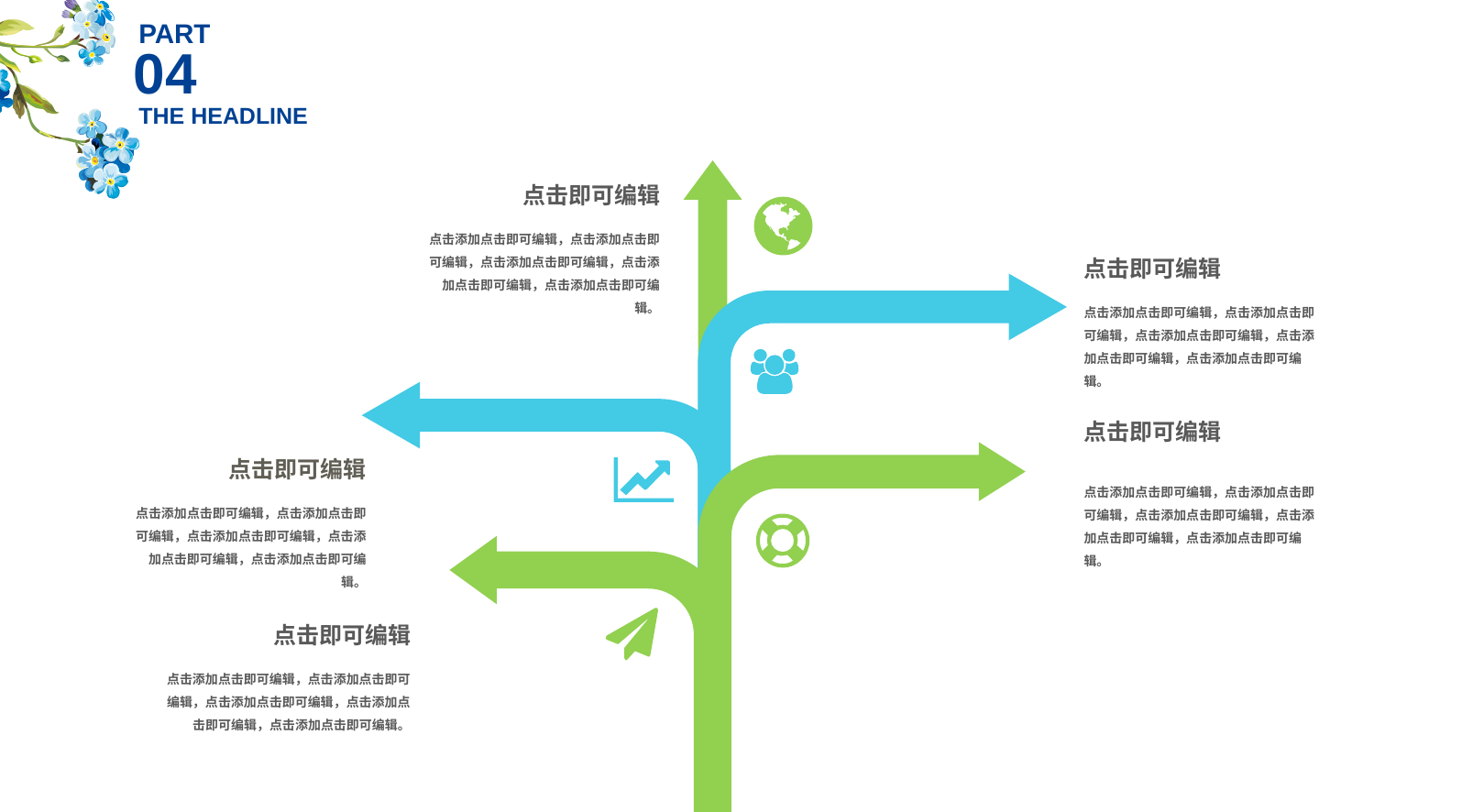

PART
04
THE HEADLINE

点击即可编辑
点击添加点击即可编辑，点击添加点击即可编辑，点击添加点击即可编辑，点击添加点击即可编辑，点击添加点击即可编辑。

点击即可编辑
点击添加点击即可编辑，点击添加点击即可编辑，点击添加点击即可编辑，点击添加点击即可编辑，点击添加点击即可编辑。

点击即可编辑
点击添加点击即可编辑，点击添加点击即可编辑，点击添加点击即可编辑，点击添加点击即可编辑，点击添加点击即可编辑。

点击即可编辑
点击添加点击即可编辑，点击添加点击即可编辑，点击添加点击即可编辑，点击添加点击即可编辑，点击添加点击即可编辑。

点击即可编辑
点击添加点击即可编辑，点击添加点击即可编辑，点击添加点击即可编辑，点击添加点击即可编辑，点击添加点击即可编辑。